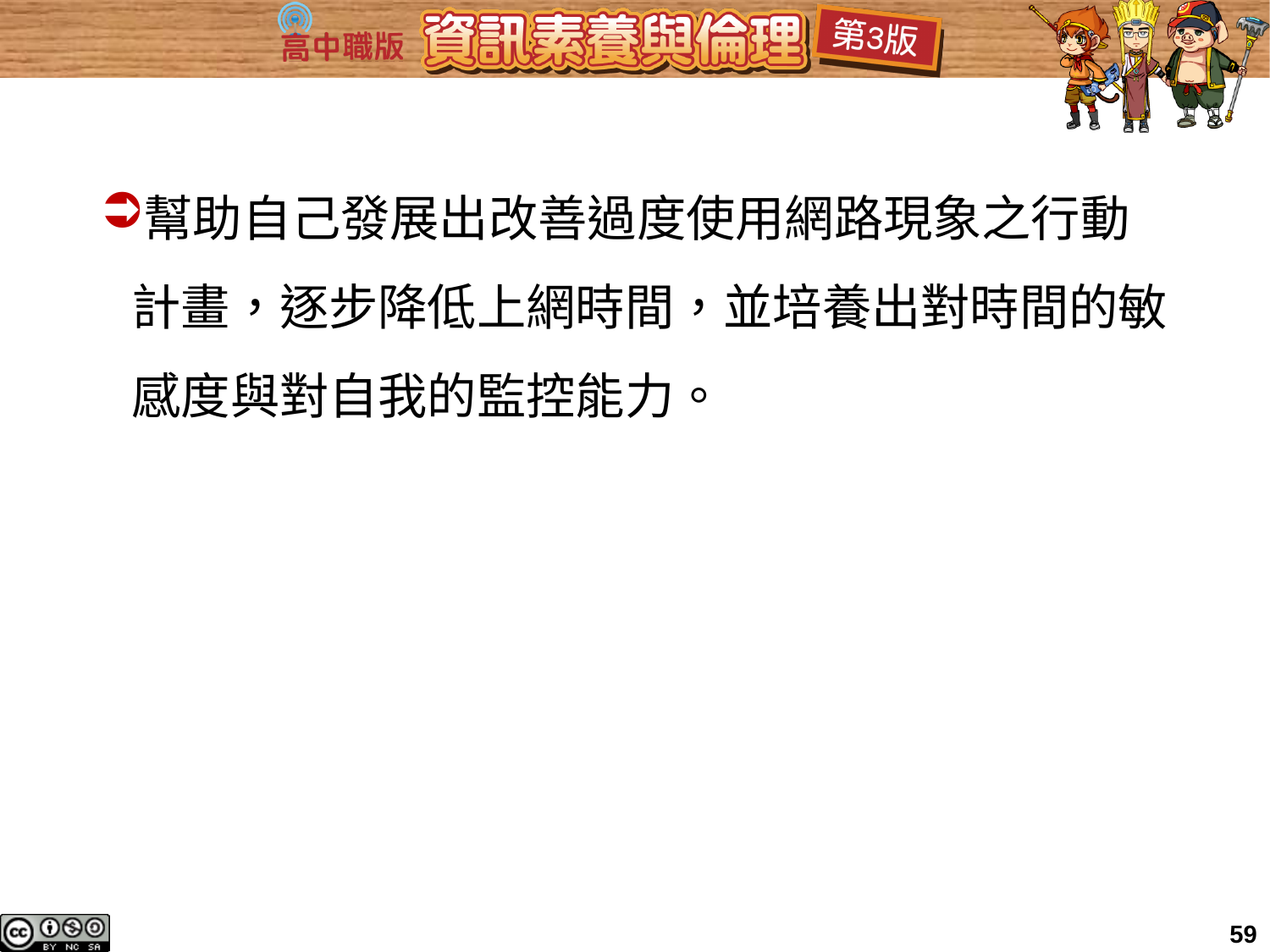

幫助自己發展出改善過度使用網路現象之行動計畫，逐步降低上網時間，並培養出對時間的敏感度與對自我的監控能力。
59